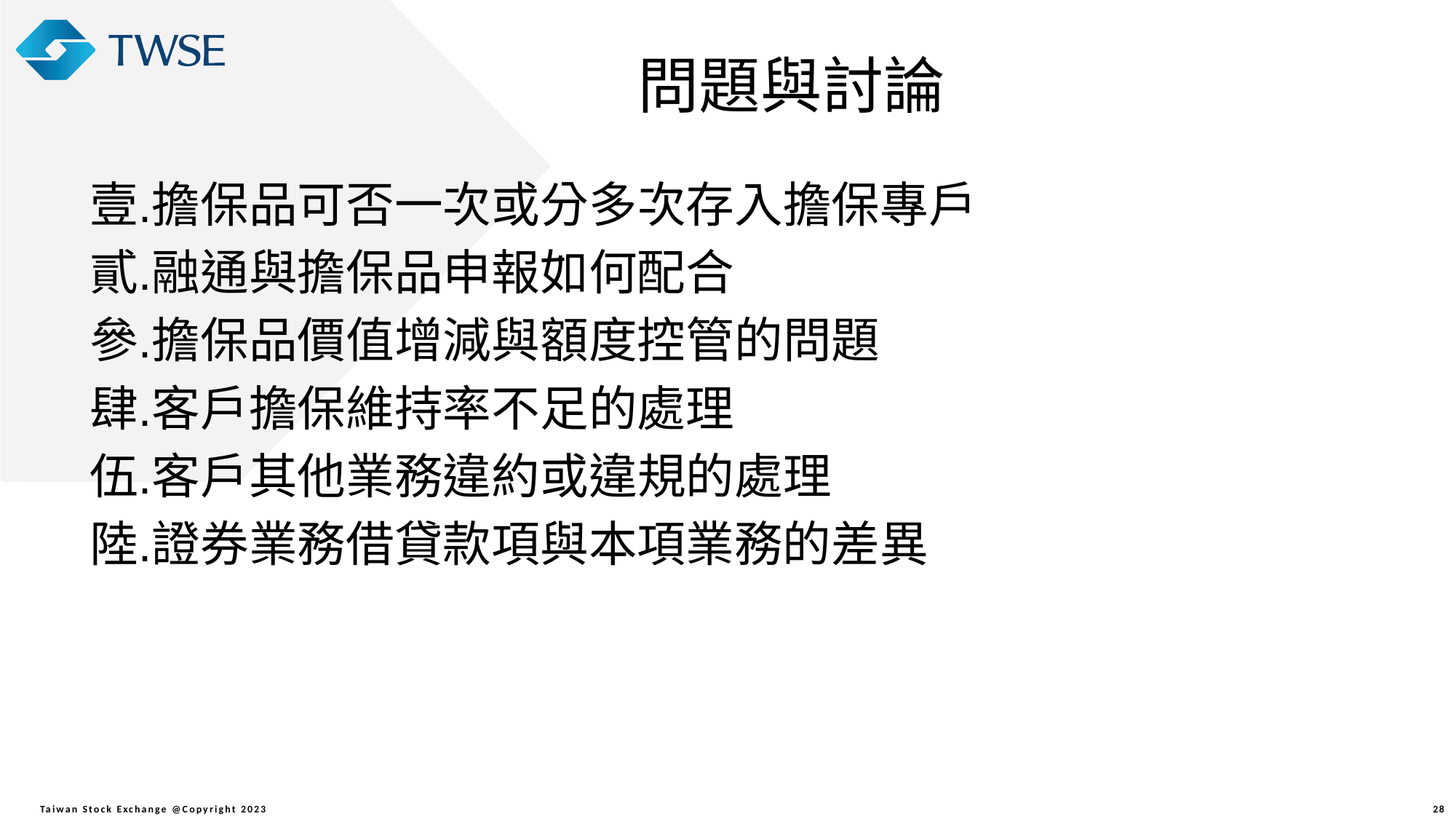

問題與討論
擔保品可否一次或分多次存入擔保專戶
融通與擔保品申報如何配合
擔保品價值增減與額度控管的問題
客戶擔保維持率不足的處理
客戶其他業務違約或違規的處理
證券業務借貸款項與本項業務的差異

28